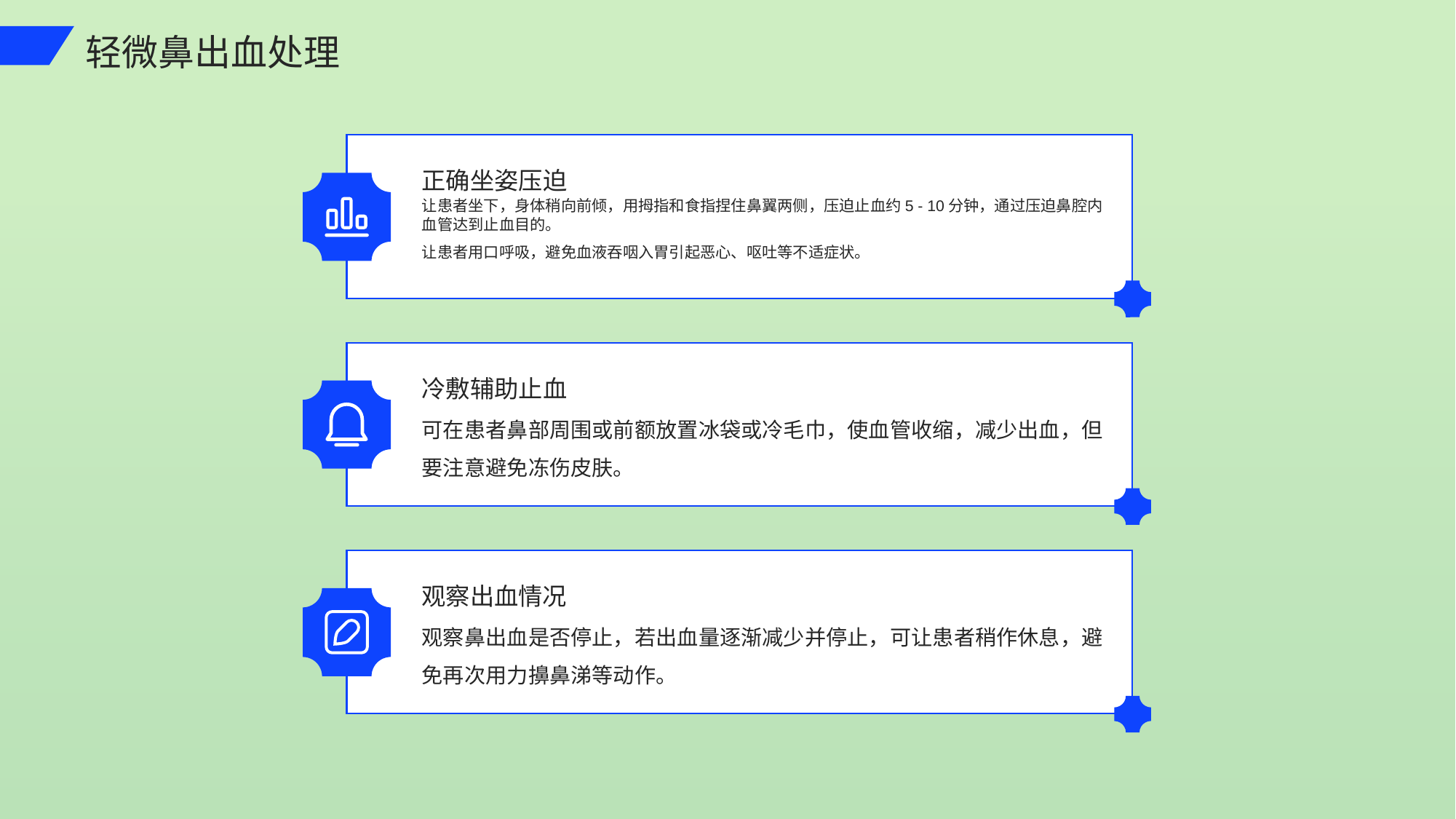

轻微鼻出血处理

正确坐姿压迫

让患者坐下，身体稍向前倾，用拇指和食指捏住鼻翼两侧，压迫止血约5 - 10分钟，通过压迫鼻腔内血管达到止血目的。
让患者用口呼吸，避免血液吞咽入胃引起恶心、呕吐等不适症状。

冷敷辅助止血

可在患者鼻部周围或前额放置冰袋或冷毛巾，使血管收缩，减少出血，但要注意避免冻伤皮肤。

观察出血情况

观察鼻出血是否停止，若出血量逐渐减少并停止，可让患者稍作休息，避免再次用力擤鼻涕等动作。